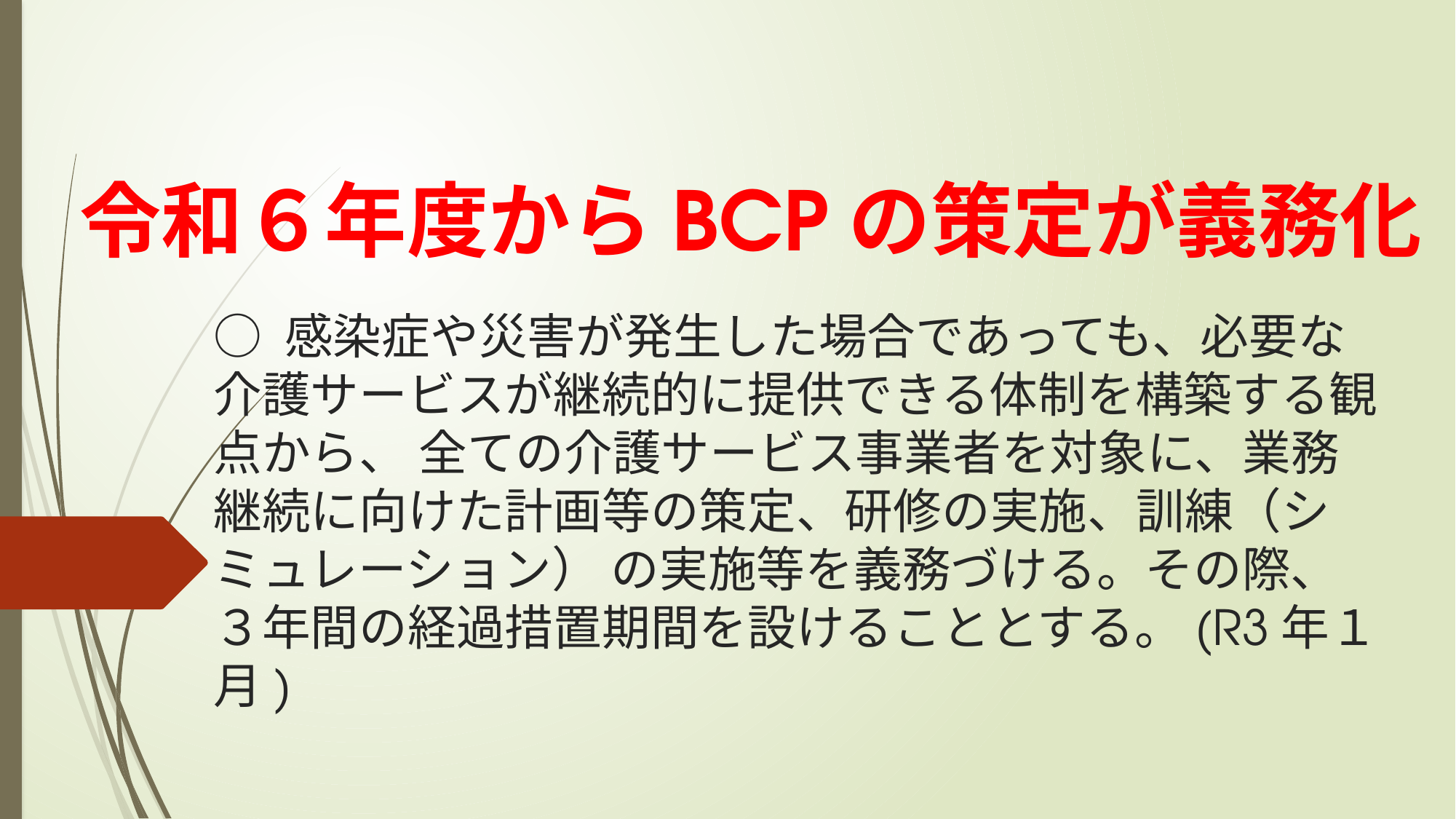

# 令和６年度からBCPの策定が義務化
○ 感染症や災害が発生した場合であっても、必要な介護サービスが継続的に提供できる体制を構築する観点から、 全ての介護サービス事業者を対象に、業務継続に向けた計画等の策定、研修の実施、訓練（シミュレーション） の実施等を義務づける。その際、３年間の経過措置期間を設けることとする。(R3年１月)